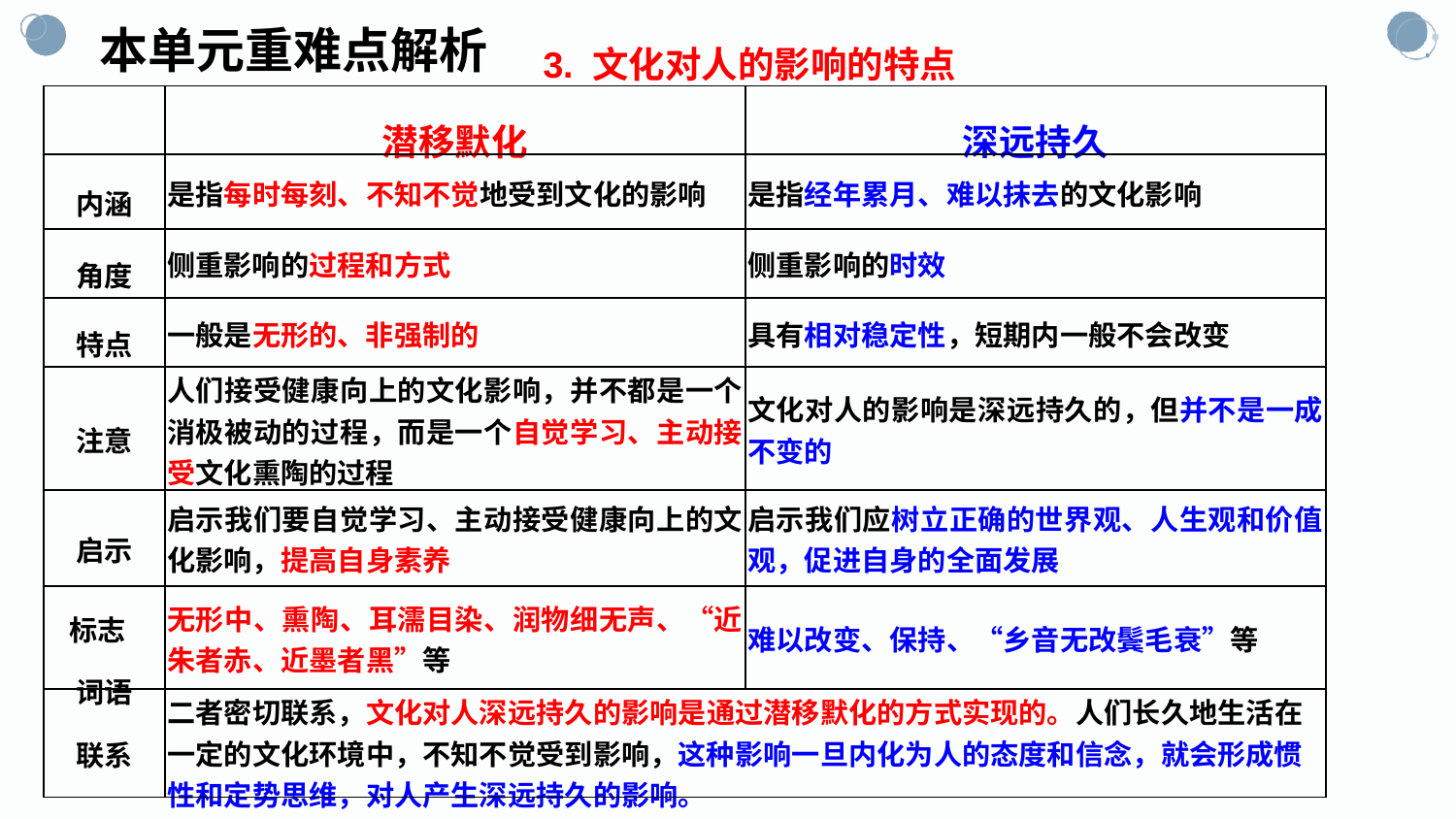

本单元重难点解析
3. 文化对人的影响的特点
|  | 潜移默化 | 深远持久 |
| --- | --- | --- |
| 内涵 | 是指每时每刻、不知不觉地受到文化的影响 | 是指经年累月、难以抹去的文化影响 |
| 角度 | 侧重影响的过程和方式 | 侧重影响的时效 |
| 特点 | 一般是无形的、非强制的 | 具有相对稳定性，短期内一般不会改变 |
| 注意 | 人们接受健康向上的文化影响，并不都是一个消极被动的过程，而是一个自觉学习、主动接受文化熏陶的过程 | 文化对人的影响是深远持久的，但并不是一成不变的 |
| 启示 | 启示我们要自觉学习、主动接受健康向上的文化影响，提高自身素养 | 启示我们应树立正确的世界观、人生观和价值观，促进自身的全面发展 |
| 标志 词语 | 无形中、熏陶、耳濡目染、润物细无声、“近朱者赤、近墨者黑”等 | 难以改变、保持、“乡音无改鬓毛衰”等 |
| 联系 | 二者密切联系，文化对人深远持久的影响是通过潜移默化的方式实现的。人们长久地生活在一定的文化环境中，不知不觉受到影响，这种影响一旦内化为人的态度和信念，就会形成惯性和定势思维，对人产生深远持久的影响。 |  |